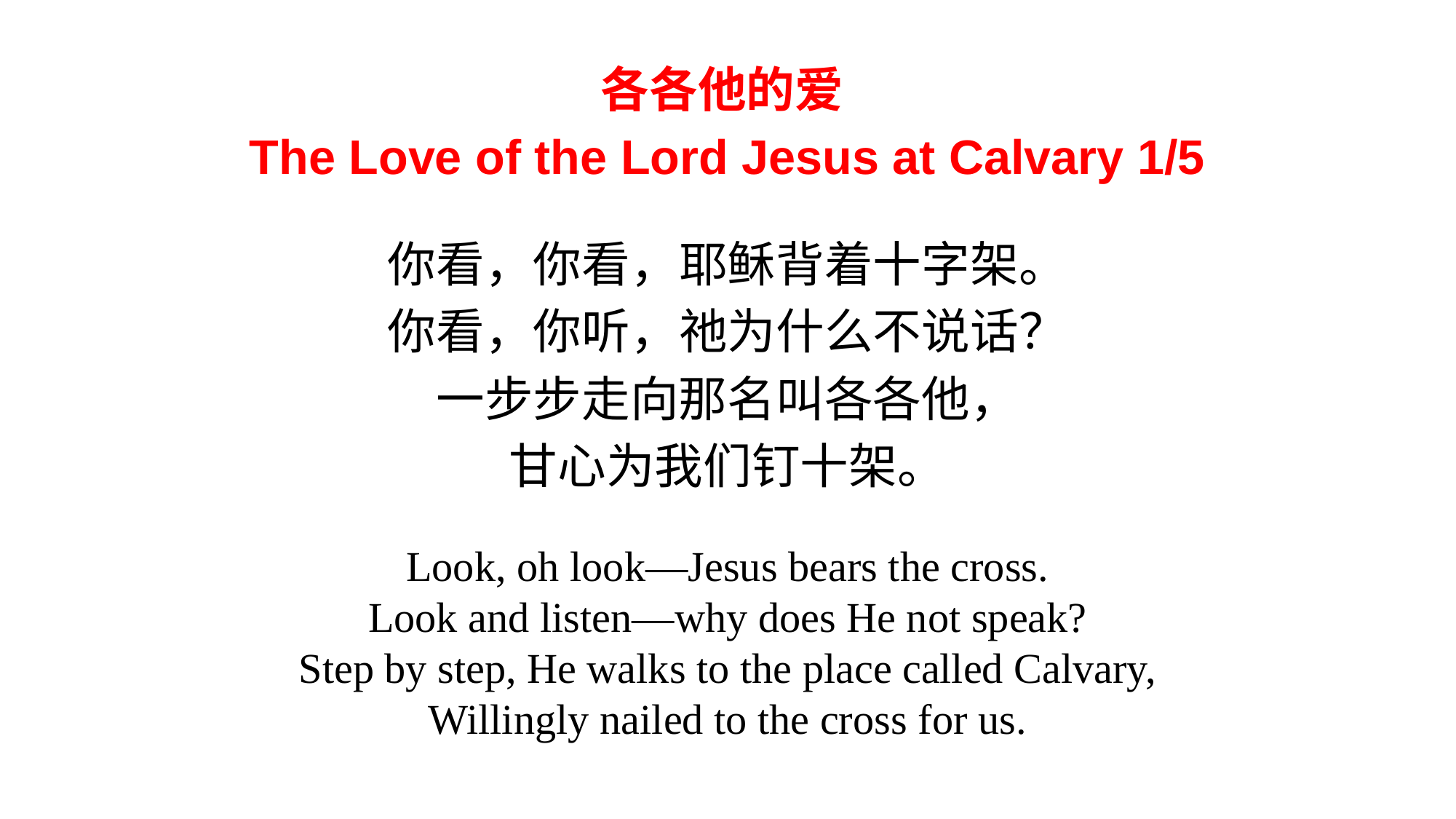

各各他的爱
The Love of the Lord Jesus at Calvary 1/5
你看，你看，耶稣背着十字架。
你看，你听，祂为什么不说话？
一步步走向那名叫各各他，
甘心为我们钉十架。

Look, oh look—Jesus bears the cross.
Look and listen—why does He not speak?
Step by step, He walks to the place called Calvary,
Willingly nailed to the cross for us.